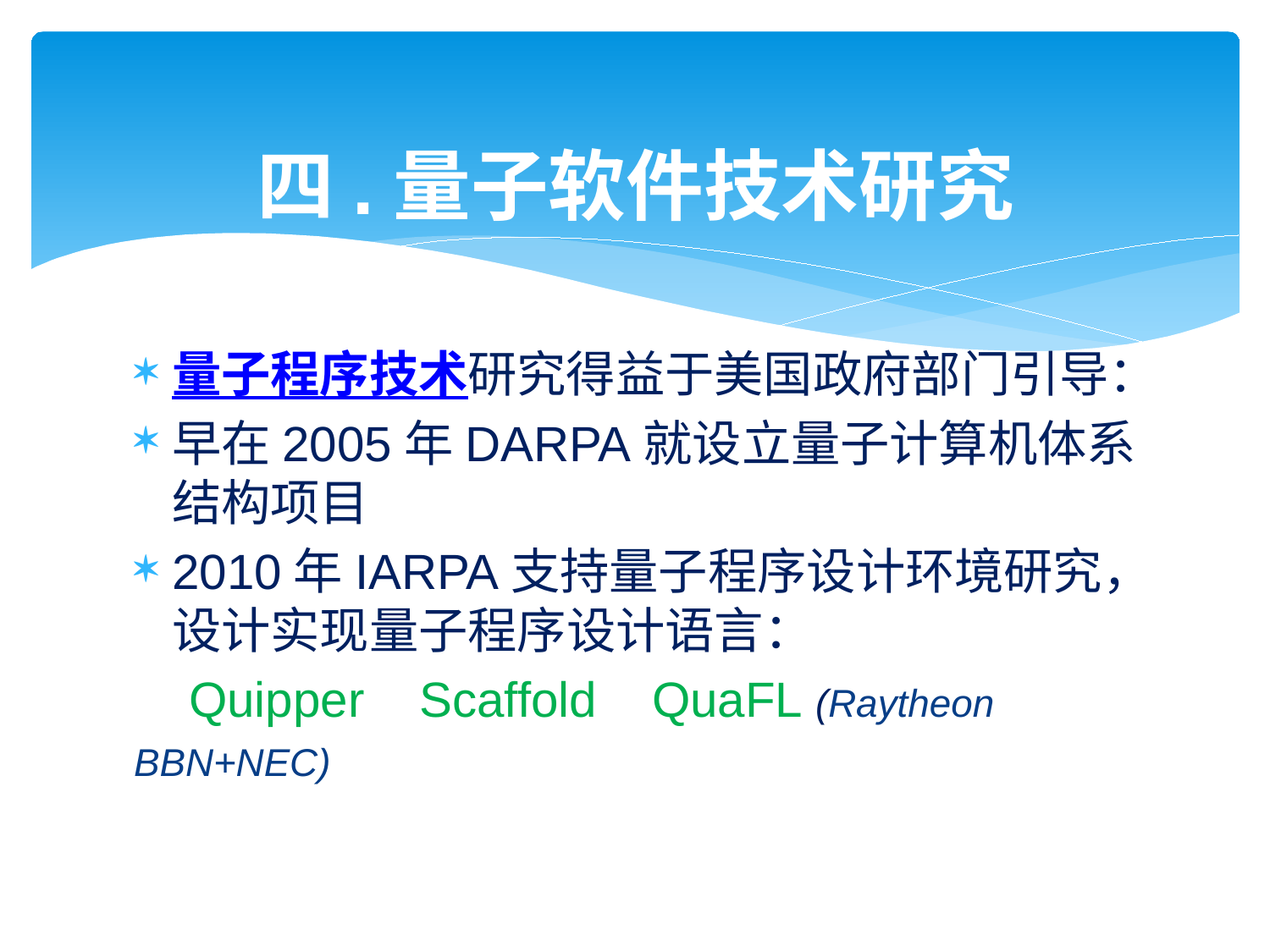

# 四.量子软件技术研究
量子程序技术研究得益于美国政府部门引导：
早在2005年DARPA就设立量子计算机体系结构项目
2010年IARPA支持量子程序设计环境研究，设计实现量子程序设计语言：
    Quipper    Scaffold    QuaFL (Raytheon BBN+NEC)